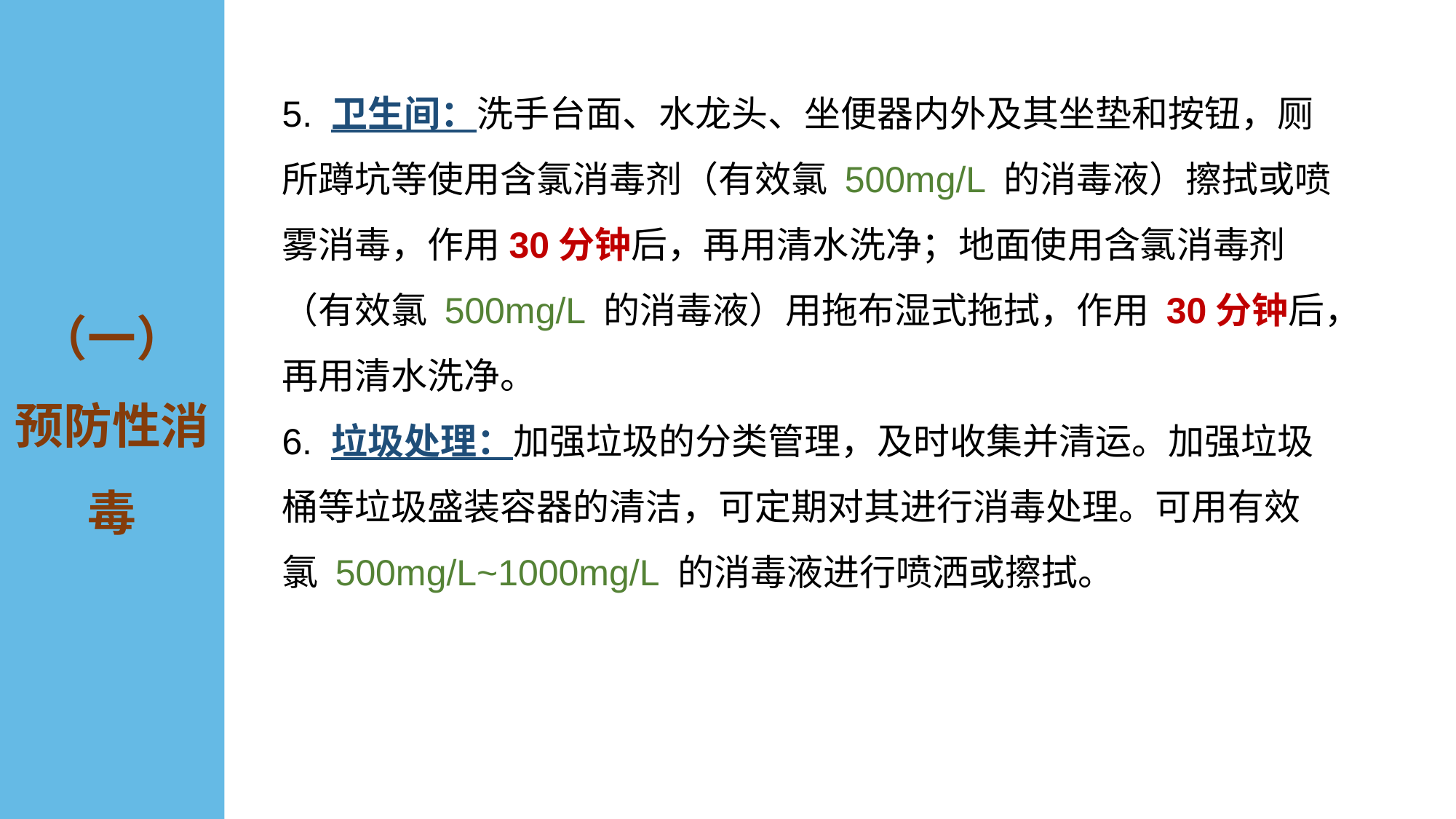

（一）
预防性消毒
5. 卫生间：洗手台面、水龙头、坐便器内外及其坐垫和按钮，厕所蹲坑等使用含氯消毒剂（有效氯 500mg/L 的消毒液）擦拭或喷雾消毒，作用30分钟后，再用清水洗净；地面使用含氯消毒剂（有效氯 500mg/L 的消毒液）用拖布湿式拖拭，作用 30分钟后，再用清水洗净。
6. 垃圾处理：加强垃圾的分类管理，及时收集并清运。加强垃圾桶等垃圾盛装容器的清洁，可定期对其进行消毒处理。可用有效氯 500mg/L~1000mg/L 的消毒液进行喷洒或擦拭。